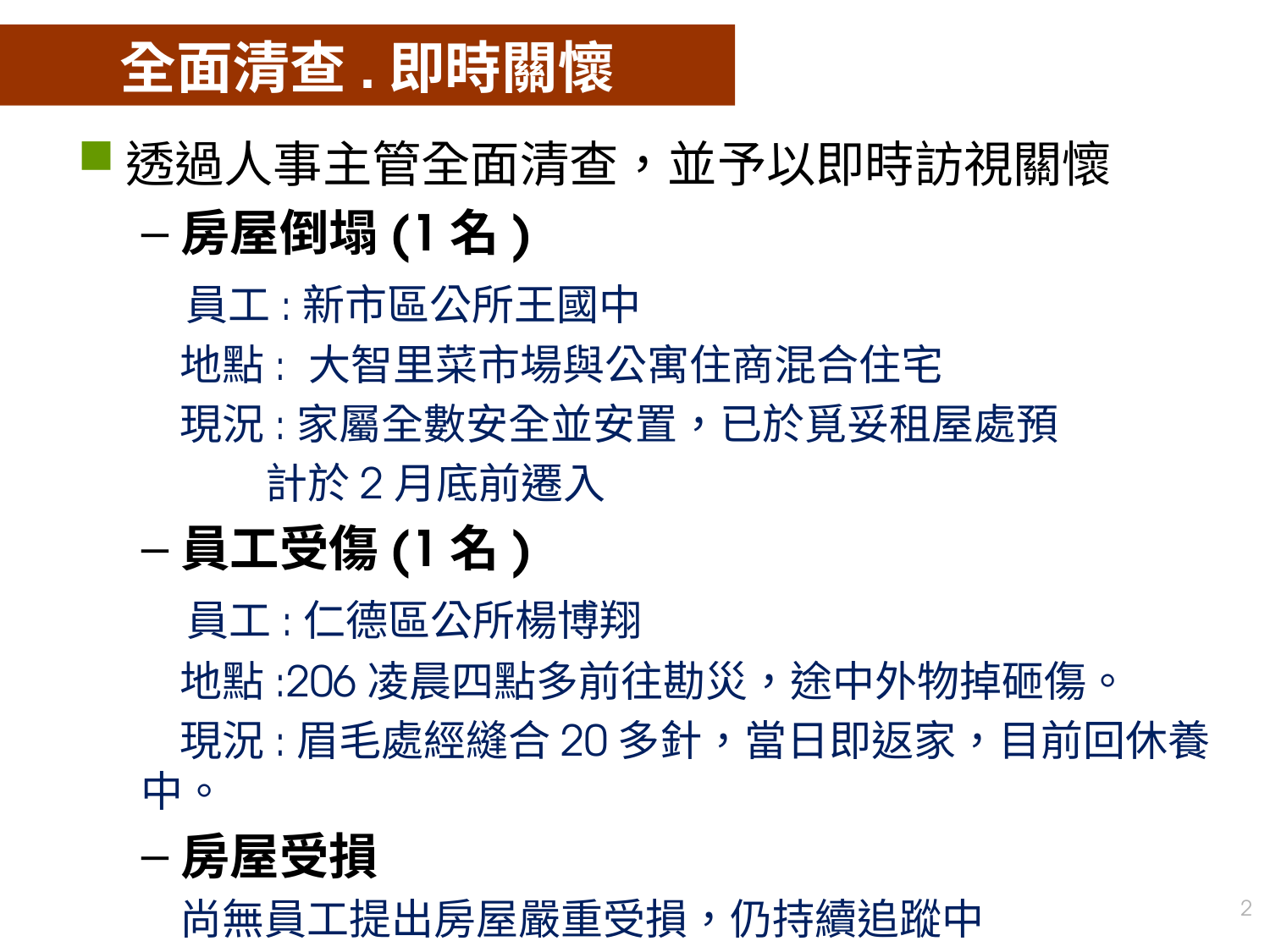

# 全面清查.即時關懷
透過人事主管全面清查，並予以即時訪視關懷
房屋倒塌(1名)
   員工:新市區公所王國中
   地點: 大智里菜市場與公寓住商混合住宅
   現況:家屬全數安全並安置，已於覓妥租屋處預
            計於2月底前遷入
員工受傷(1名)
   員工:仁德區公所楊博翔
   地點:206凌晨四點多前往勘災，途中外物掉砸傷。
   現況:眉毛處經縫合20多針，當日即返家，目前回休養中。
房屋受損
   尚無員工提出房屋嚴重受損，仍持續追蹤中

2